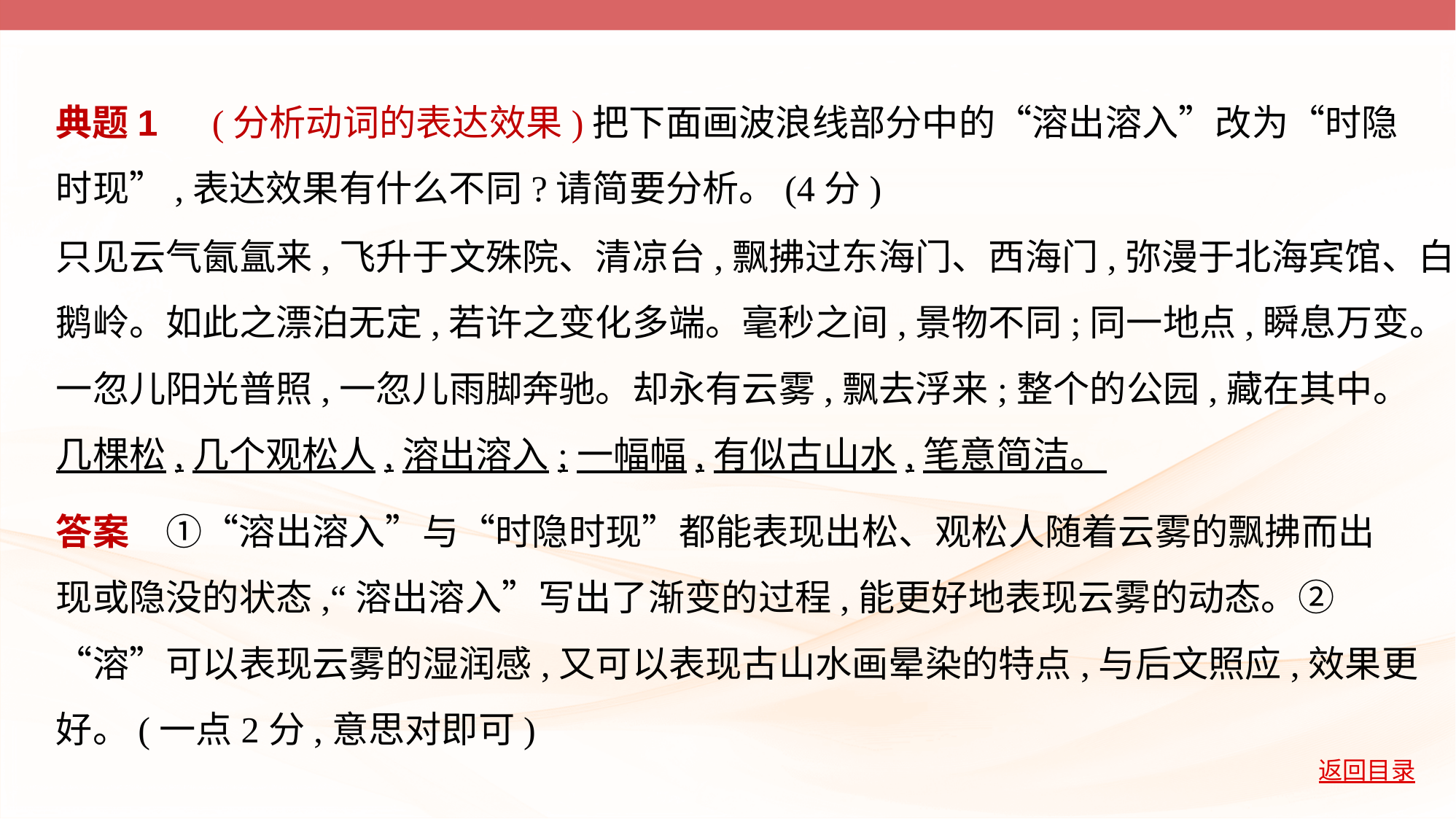

典题1　(分析动词的表达效果)把下面画波浪线部分中的“溶出溶入”改为“时隐
时现”,表达效果有什么不同?请简要分析。(4分)
只见云气氤氲来,飞升于文殊院、清凉台,飘拂过东海门、西海门,弥漫于北海宾馆、白
鹅岭。如此之漂泊无定,若许之变化多端。毫秒之间,景物不同;同一地点,瞬息万变。
一忽儿阳光普照,一忽儿雨脚奔驰。却永有云雾,飘去浮来;整个的公园,藏在其中。
几棵松,几个观松人,溶出溶入;一幅幅,有似古山水,笔意简洁。
答案　①“溶出溶入”与“时隐时现”都能表现出松、观松人随着云雾的飘拂而出
现或隐没的状态,“溶出溶入”写出了渐变的过程,能更好地表现云雾的动态。②
“溶”可以表现云雾的湿润感,又可以表现古山水画晕染的特点,与后文照应,效果更
好。(一点2分,意思对即可)